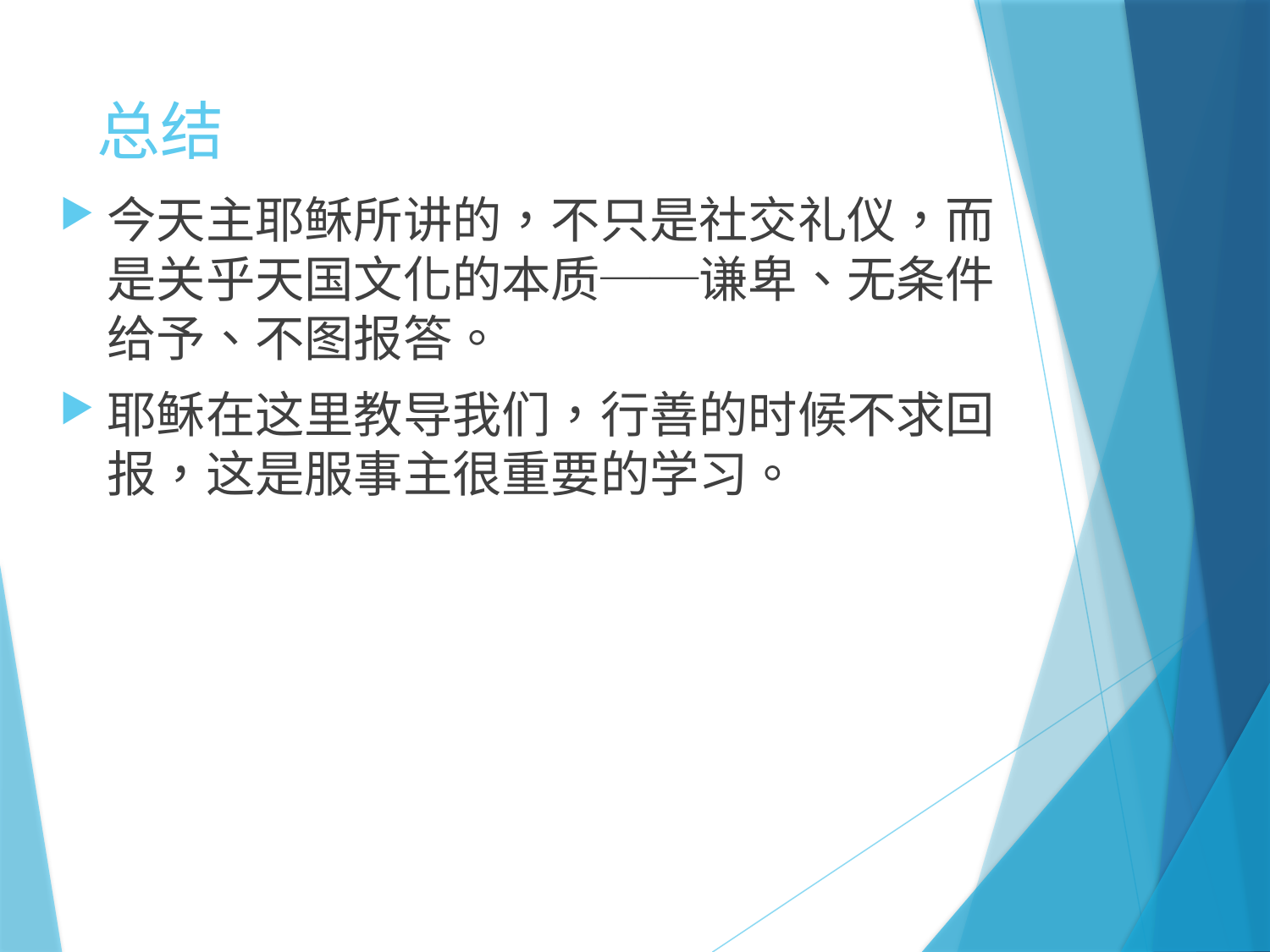

# 总结
今天主耶稣所讲的，不只是社交礼仪，而是关乎天国文化的本质──谦卑、无条件给予、不图报答。
耶稣在这里教导我们，行善的时候不求回报，这是服事主很重要的学习。